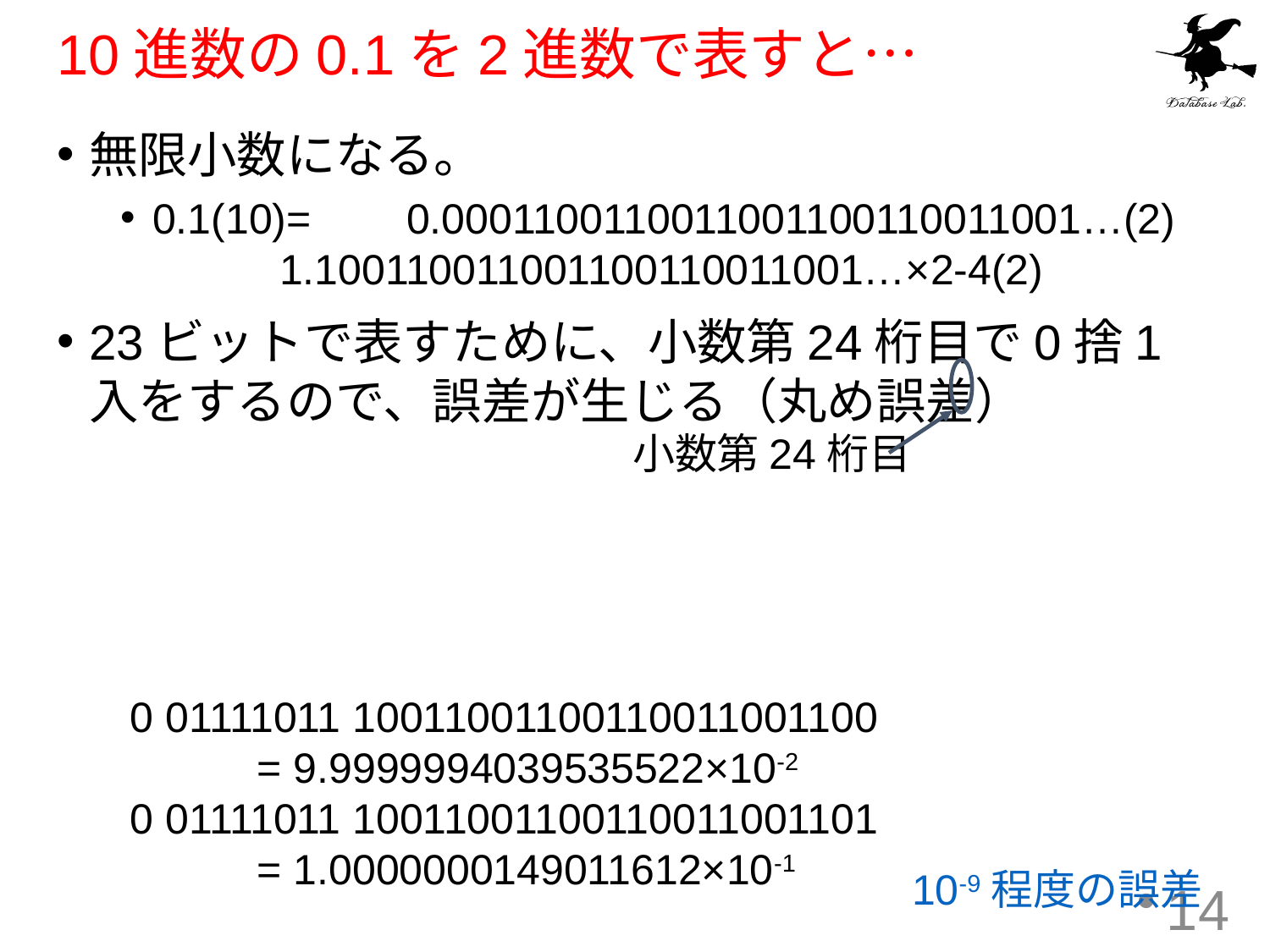

# 10進数の0.1を2進数で表すと…
無限小数になる。
0.1(10)= 	0.0001100110011001100110011001…(2)
	1.100110011001100110011001…×2-4(2)
23ビットで表すために、小数第24桁目で0捨1入をするので、誤差が生じる（丸め誤差）

小数第24桁目
0 01111011 10011001100110011001100
	= 9.9999994039535522×10-2
0 01111011 10011001100110011001101
	= 1.0000000149011612×10-1
10-9程度の誤差
14